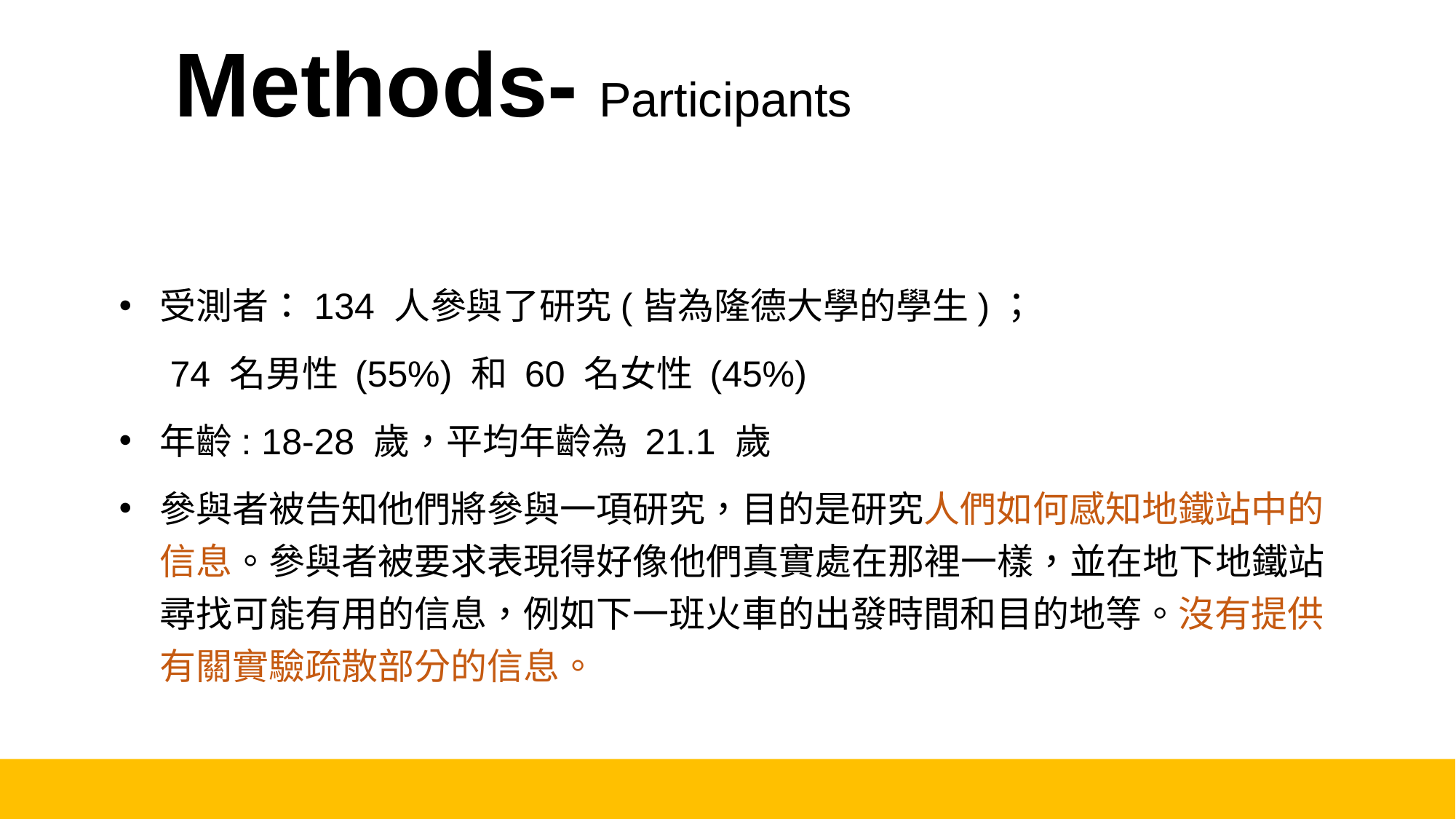

# Methods- Participants
受測者：134 人參與了研究(皆為隆德大學的學生)；
     74 名男性 (55%) 和 60 名女性 (45%)
年齡: 18-28 歲，平均年齡為 21.1 歲
參與者被告知他們將參與一項研究，目的是研究人們如何感知地鐵站中的信息。參與者被要求表現得好像他們真實處在那裡一樣，並在地下地鐵站尋找可能有用的信息，例如下一班火車的出發時間和目的地等。沒有提供有關實驗疏散部分的信息。

4